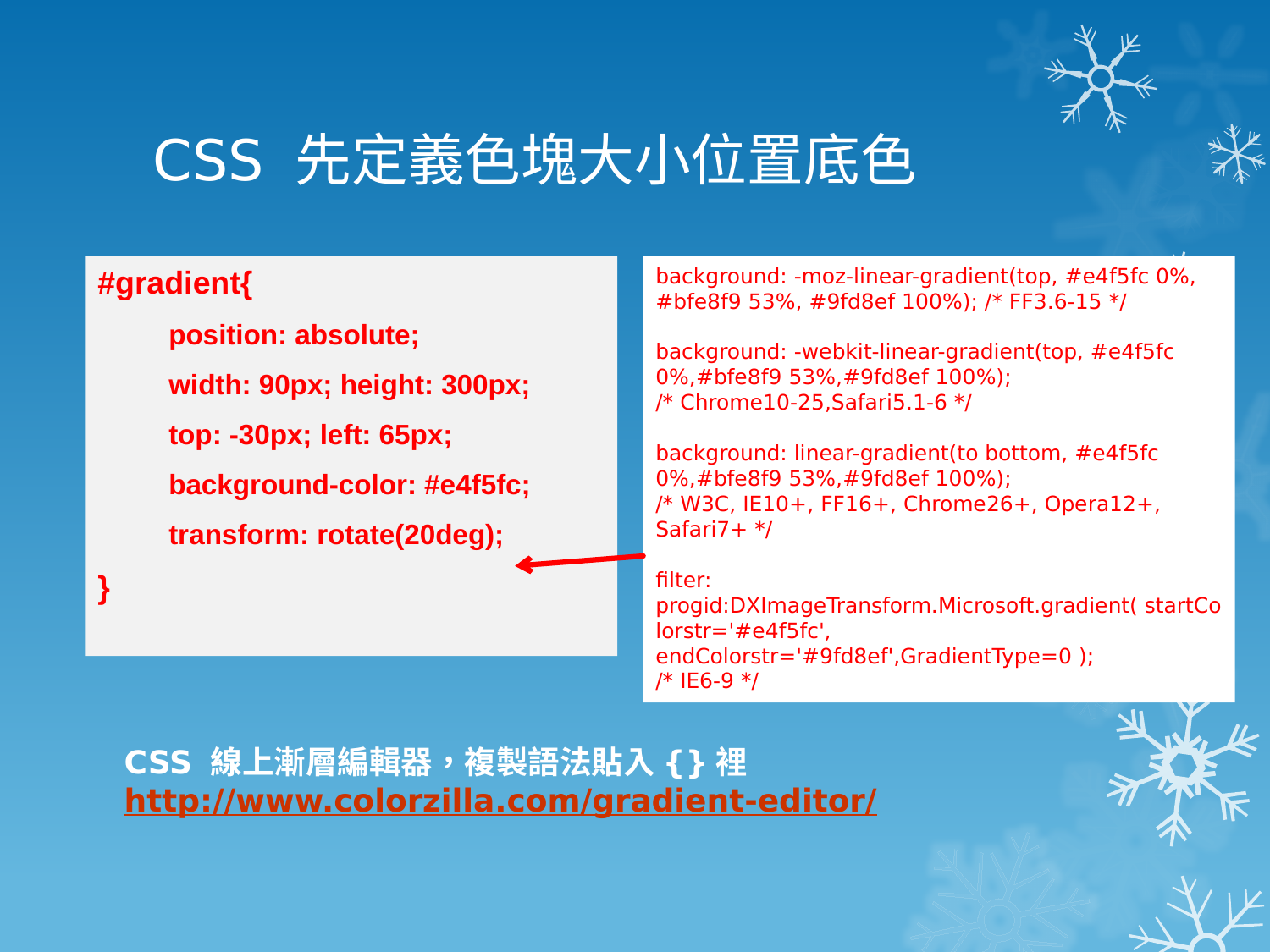

# CSS 先定義色塊大小位置底色
#gradient{
  position: absolute;
  width: 90px; height: 300px;
  top: -30px; left: 65px;
  background-color: #e4f5fc;
  transform: rotate(20deg);
}
background: -moz-linear-gradient(top, #e4f5fc 0%, #bfe8f9 53%, #9fd8ef 100%); /* FF3.6-15 */

background: -webkit-linear-gradient(top, #e4f5fc 0%,#bfe8f9 53%,#9fd8ef 100%);
/* Chrome10-25,Safari5.1-6 */

background: linear-gradient(to bottom, #e4f5fc 0%,#bfe8f9 53%,#9fd8ef 100%);
/* W3C, IE10+, FF16+, Chrome26+, Opera12+, Safari7+ */

filter: progid:DXImageTransform.Microsoft.gradient( startColorstr='#e4f5fc', endColorstr='#9fd8ef',GradientType=0 );
/* IE6-9 */
CSS 線上漸層編輯器，複製語法貼入{}裡
http://www.colorzilla.com/gradient-editor/